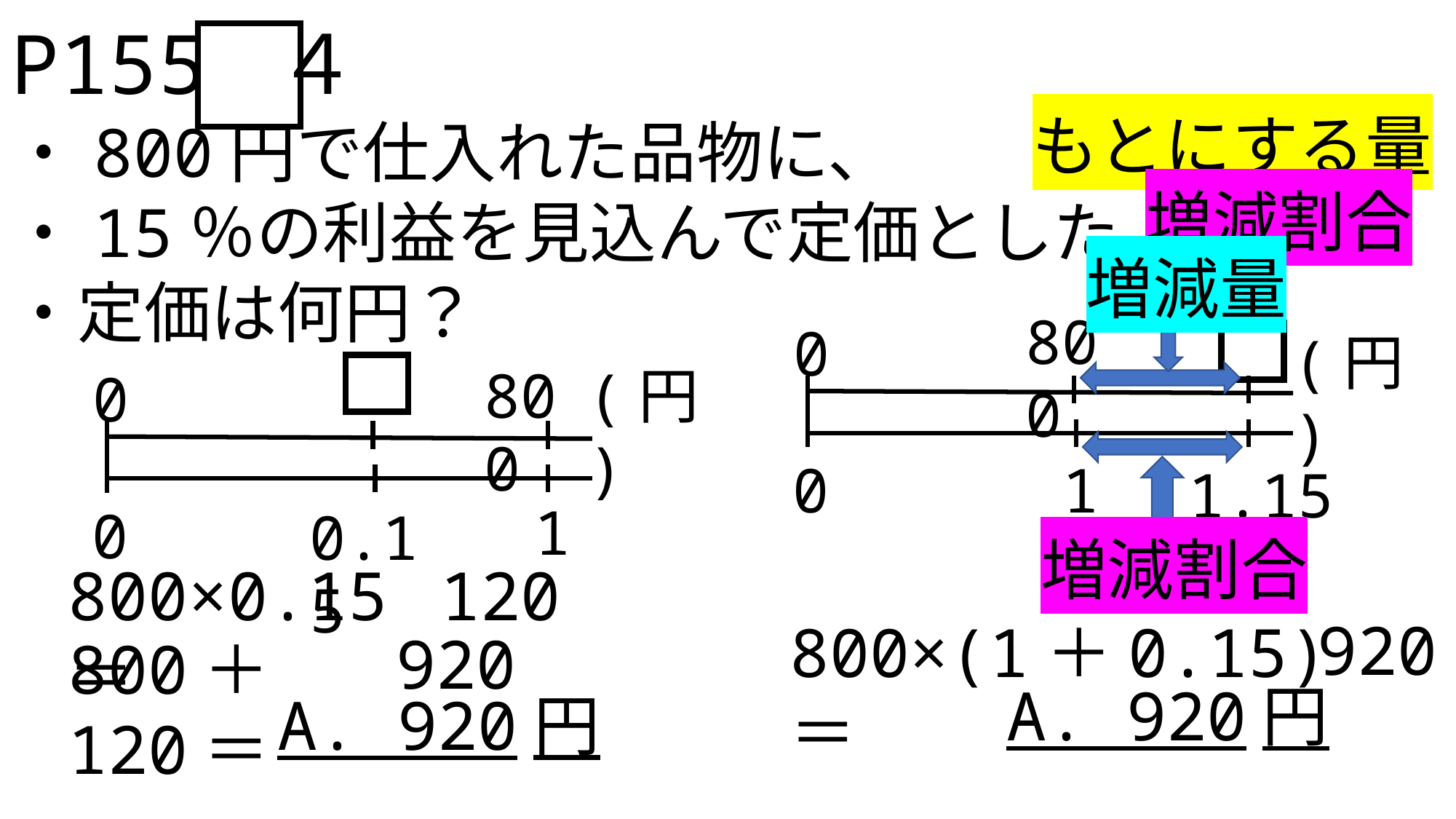

P155 ４
・800円で仕入れた品物に、
・15％の利益を見込んで定価とした。
・定価は何円？

もとにする量
増減割合
増減量
800
0

(円)

800
(円)

0

0
1
1.15

1
0
0.15
増減割合
800×0.15＝
120
920
800×(1＋0.15)＝
920
800＋120＝
A. 920円
A. 920円